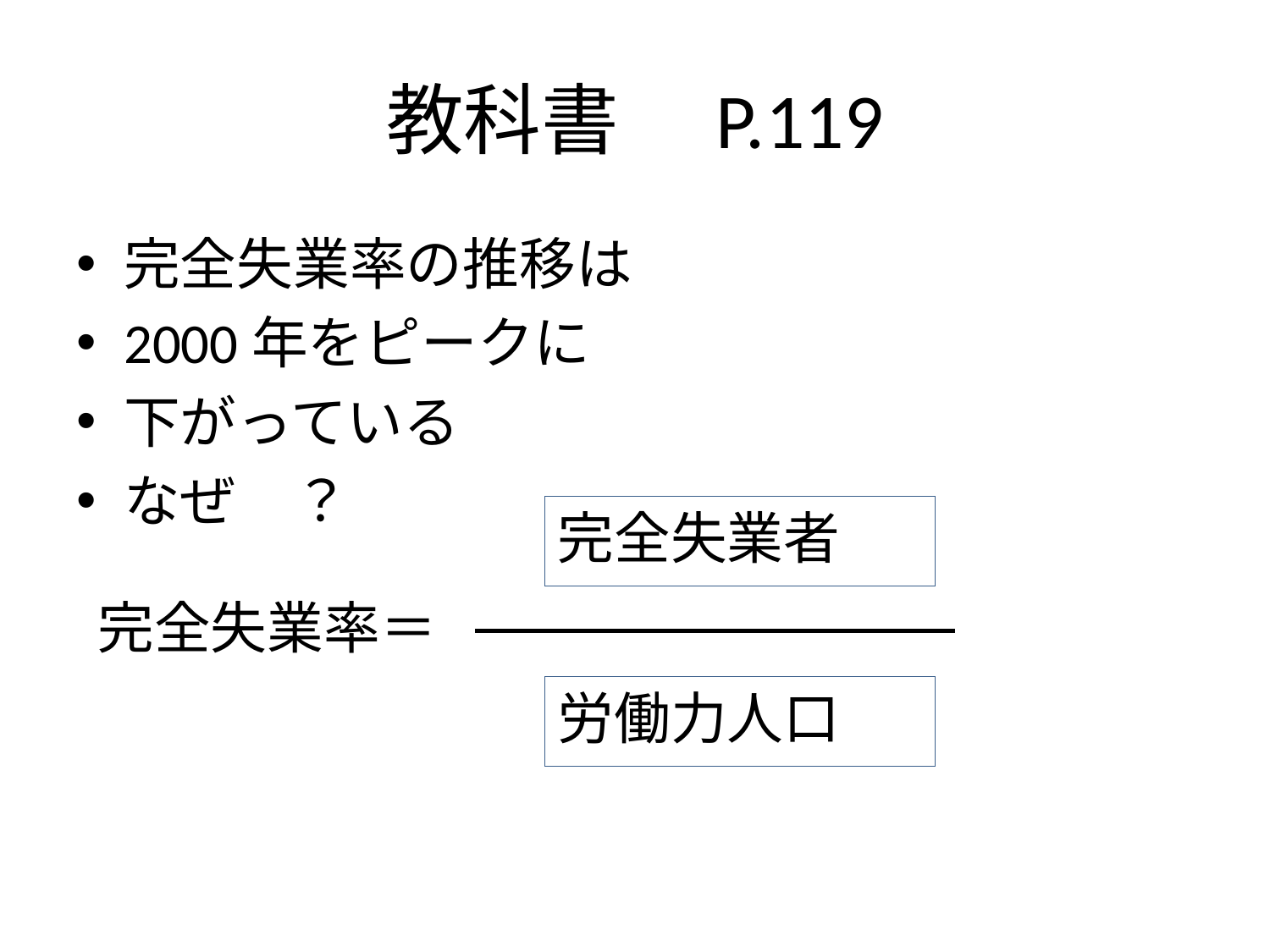

# 教科書　P.119
完全失業率の推移は
2000年をピークに
下がっている
なぜ　？

完全失業者
完全失業率＝
労働力人口